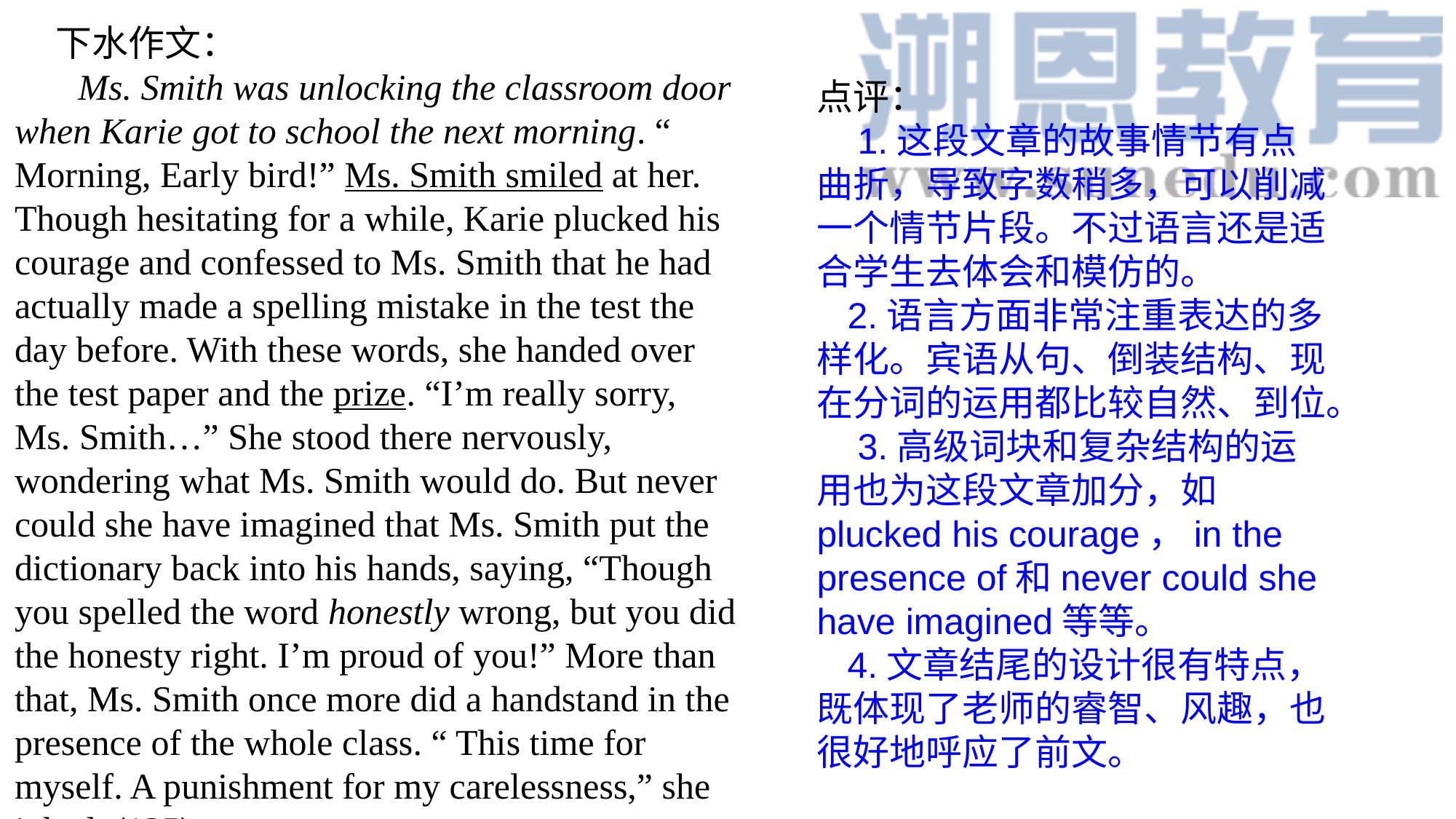

下水作文：
       Ms. Smith was unlocking the classroom door when Karie got to school the next morning. “ Morning, Early bird!” Ms. Smith smiled at her. Though hesitating for a while, Karie plucked his courage and confessed to Ms. Smith that he had actually made a spelling mistake in the test the day before. With these words, she handed over the test paper and the prize. “I’m really sorry, Ms. Smith…” She stood there nervously, wondering what Ms. Smith would do. But never could she have imagined that Ms. Smith put the dictionary back into his hands, saying, “Though you spelled the word honestly wrong, but you did the honesty right. I’m proud of you!” More than that, Ms. Smith once more did a handstand in the presence of the whole class. “ This time for myself. A punishment for my carelessness,” she joked. (125)
点评：
    1.这段文章的故事情节有点曲折，导致字数稍多，可以削减一个情节片段。不过语言还是适合学生去体会和模仿的。
   2.语言方面非常注重表达的多样化。宾语从句、倒装结构、现在分词的运用都比较自然、到位。
    3.高级词块和复杂结构的运用也为这段文章加分，如plucked his courage，in the presence of和never could she have imagined等等。
   4.文章结尾的设计很有特点，既体现了老师的睿智、风趣，也很好地呼应了前文。